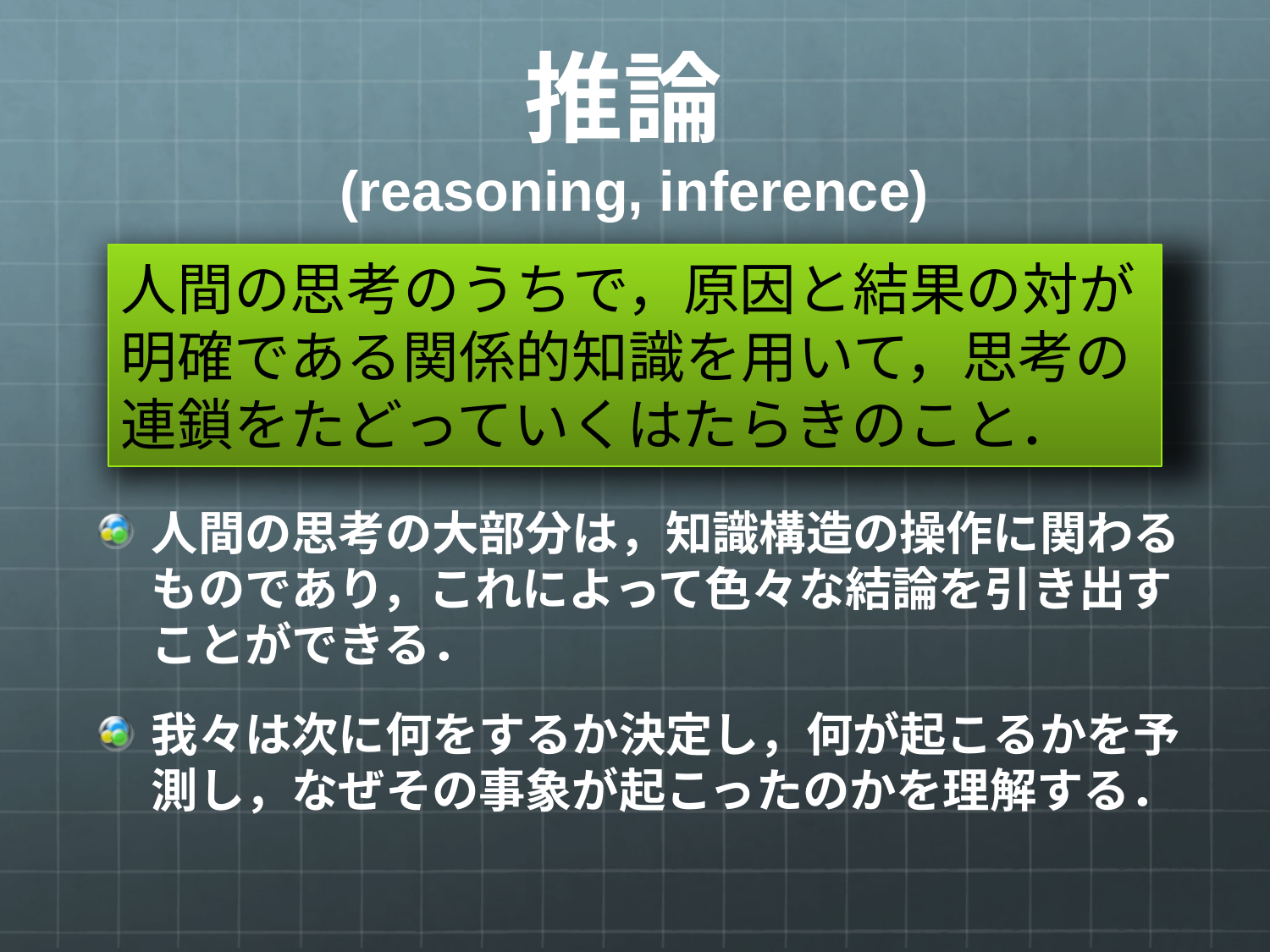

# 推論 (reasoning, inference)
人間の思考のうちで，原因と結果の対が明確である関係的知識を用いて，思考の連鎖をたどっていくはたらきのこと．
人間の思考の大部分は，知識構造の操作に関わるものであり，これによって色々な結論を引き出すことができる．
我々は次に何をするか決定し，何が起こるかを予測し，なぜその事象が起こったのかを理解する．